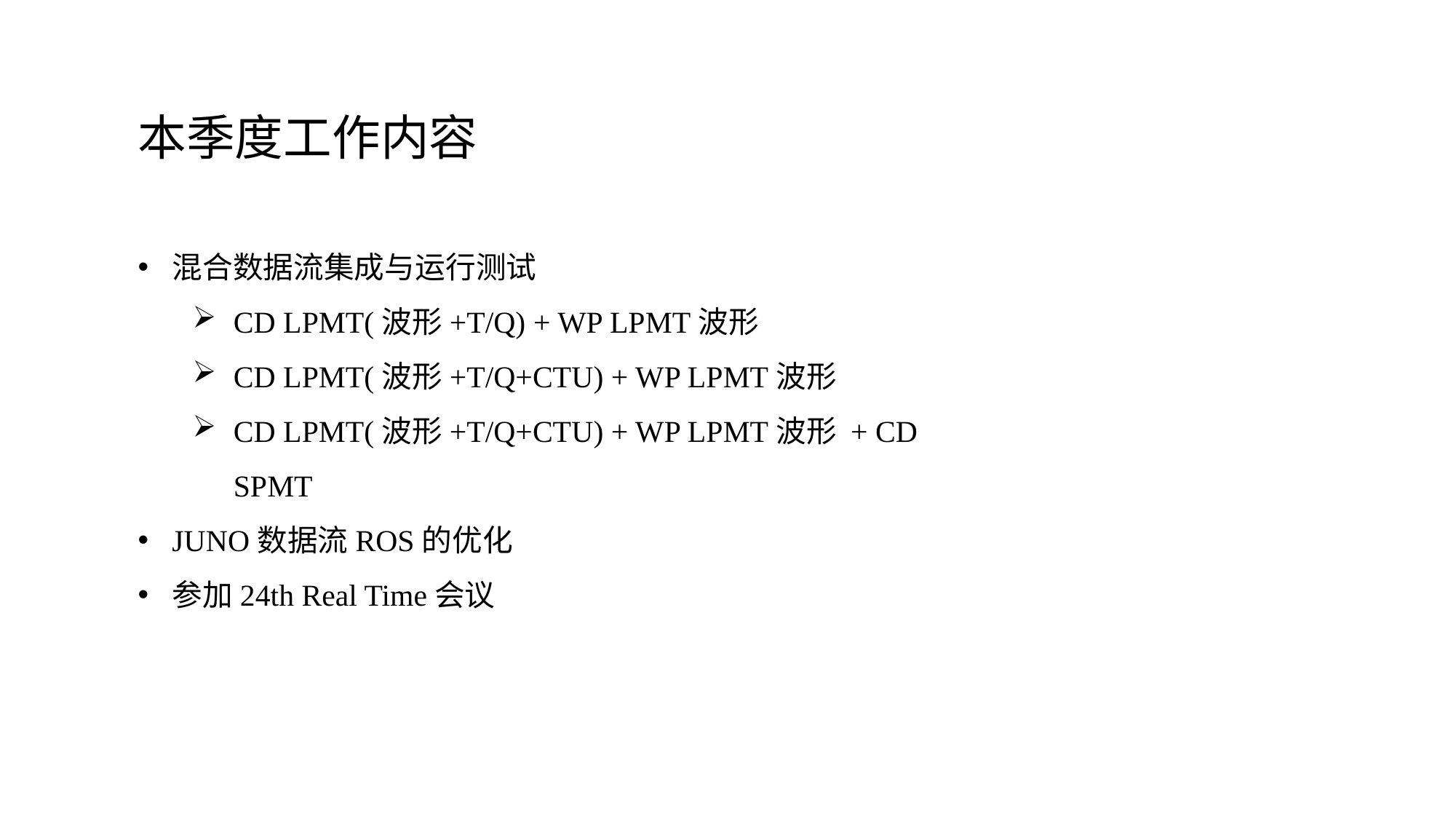

本季度工作内容
混合数据流集成与运行测试
CD LPMT(波形+T/Q) + WP LPMT波形
CD LPMT(波形+T/Q+CTU) + WP LPMT波形
CD LPMT(波形+T/Q+CTU) + WP LPMT波形 + CD SPMT
JUNO数据流ROS的优化
参加24th Real Time会议